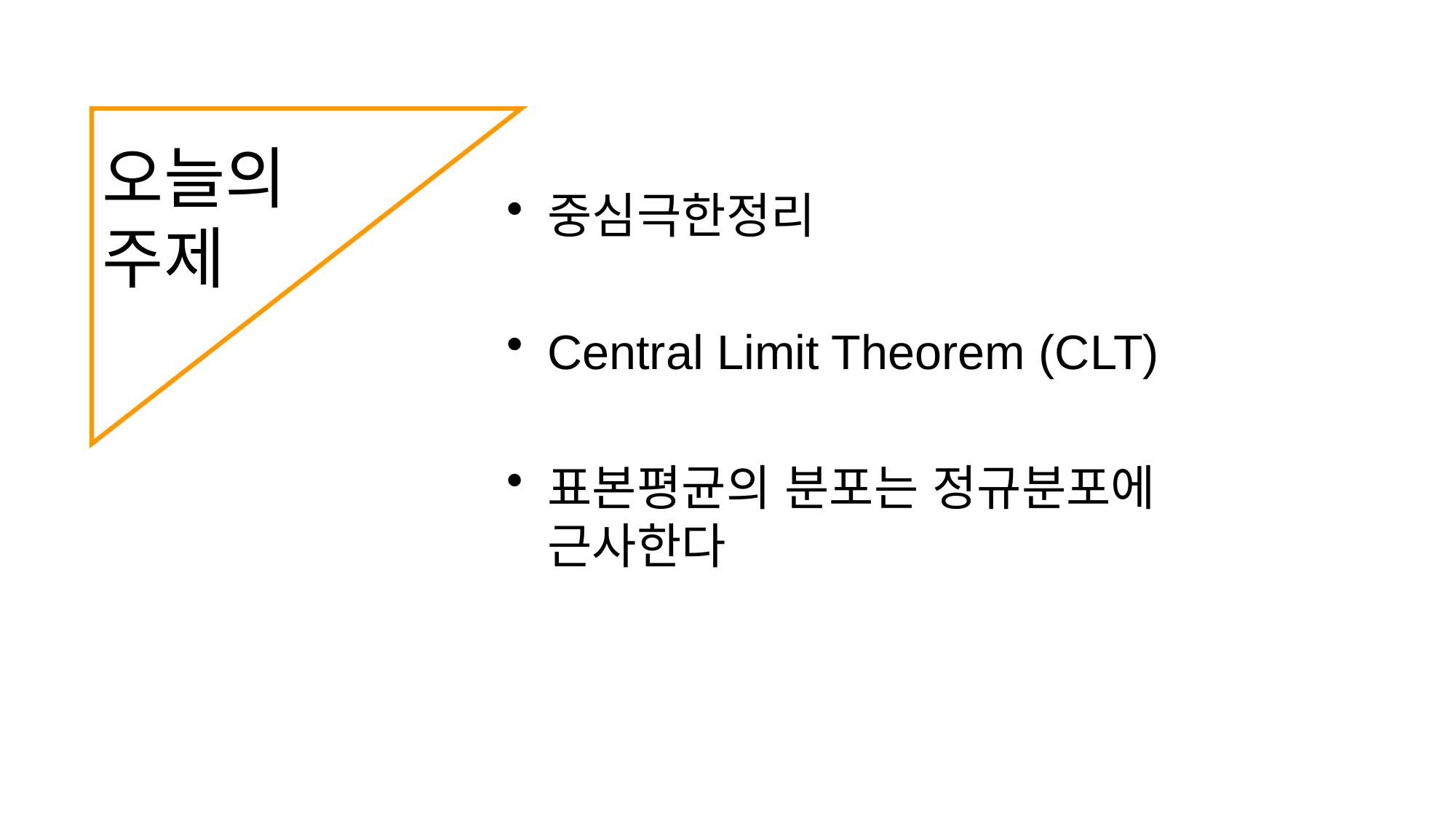

# 오늘의 주제
중심극한정리

Central Limit Theorem (CLT)

표본평균의 분포는 정규분포에 근사한다